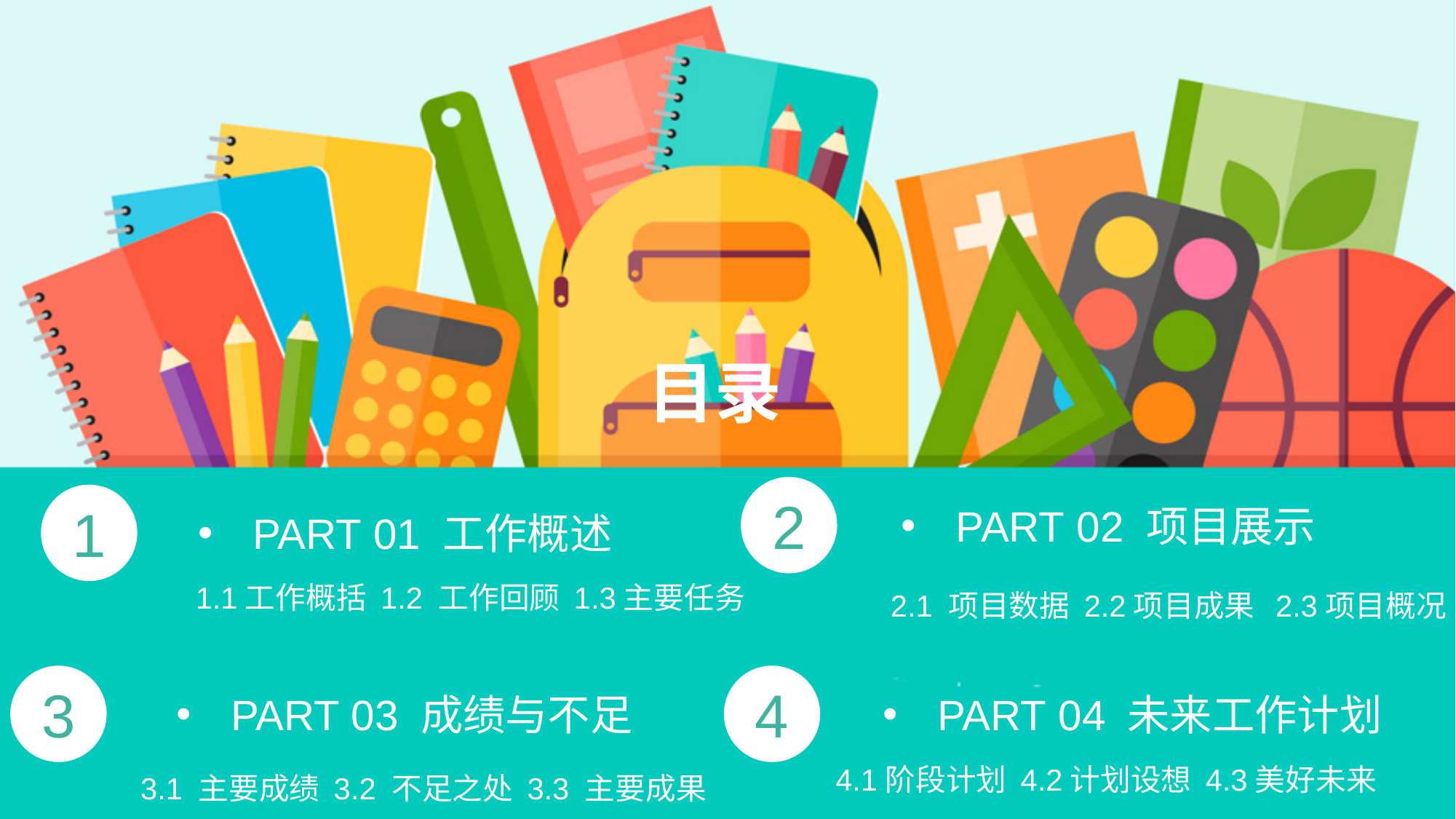

目录
2
1
PART 02 项目展示
PART 01 工作概述
1.1工作概括 1.2 工作回顾 1.3主要任务
2.1 项目数据 2.2项目成果  2.3项目概况
3
4
PART 03 成绩与不足
PART 04 未来工作计划
4.1阶段计划 4.2计划设想 4.3美好未来
3.1 主要成绩 3.2 不足之处 3.3 主要成果